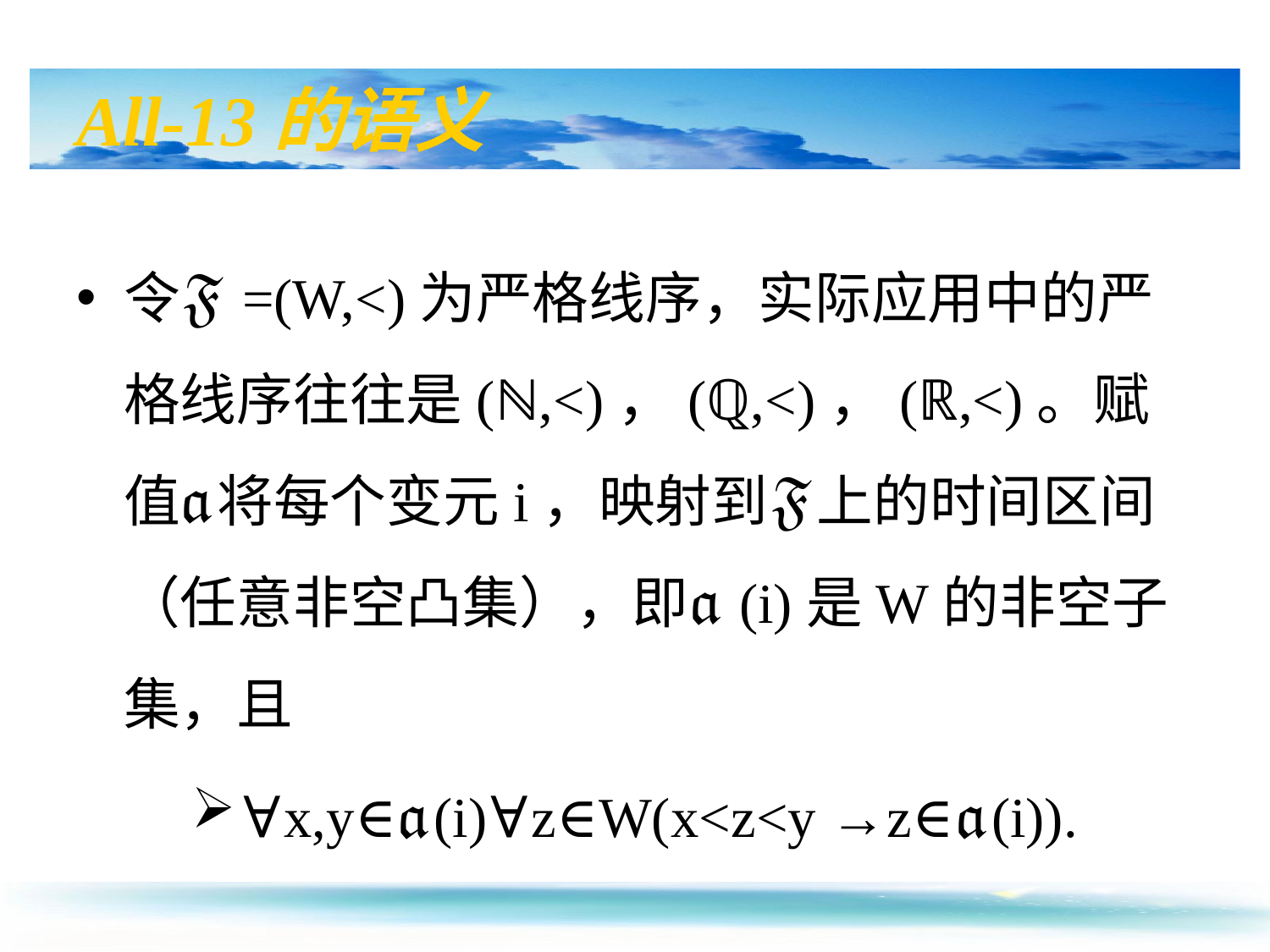

# All-13的语义
令𝔉=(W,<)为严格线序，实际应用中的严格线序往往是(ℕ,<)，(ℚ,<)，(ℝ,<)。赋值𝔞将每个变元i，映射到𝔉上的时间区间（任意非空凸集），即𝔞(i)是W的非空子集，且
∀x,y∈𝔞(i)∀z∈W(x<z<y →z∈𝔞(i)).